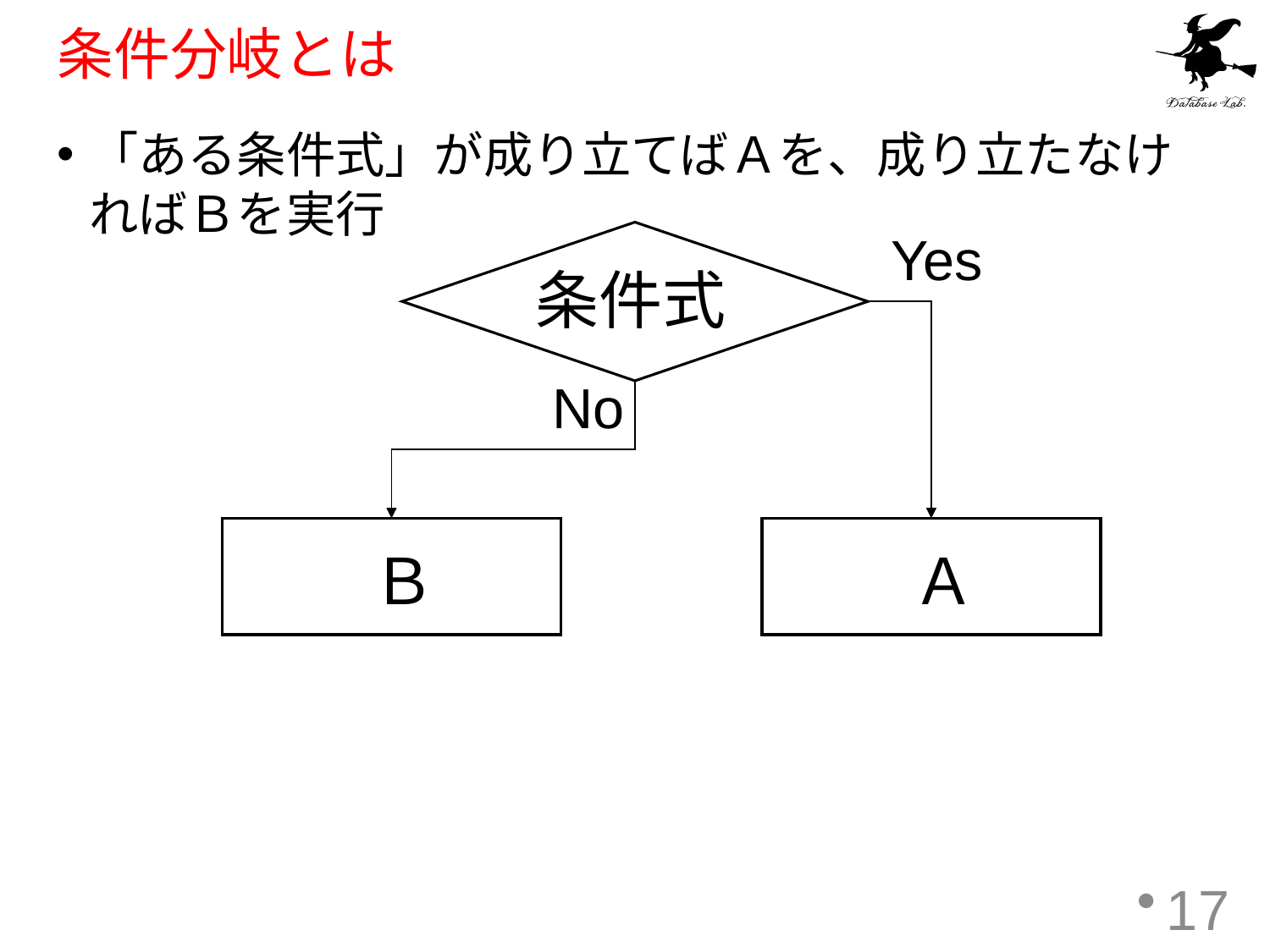

# 条件分岐とは
「ある条件式」が成り立てばＡを、成り立たなければＢを実行
Yes

条件式
No

Ｂ
Ａ
17